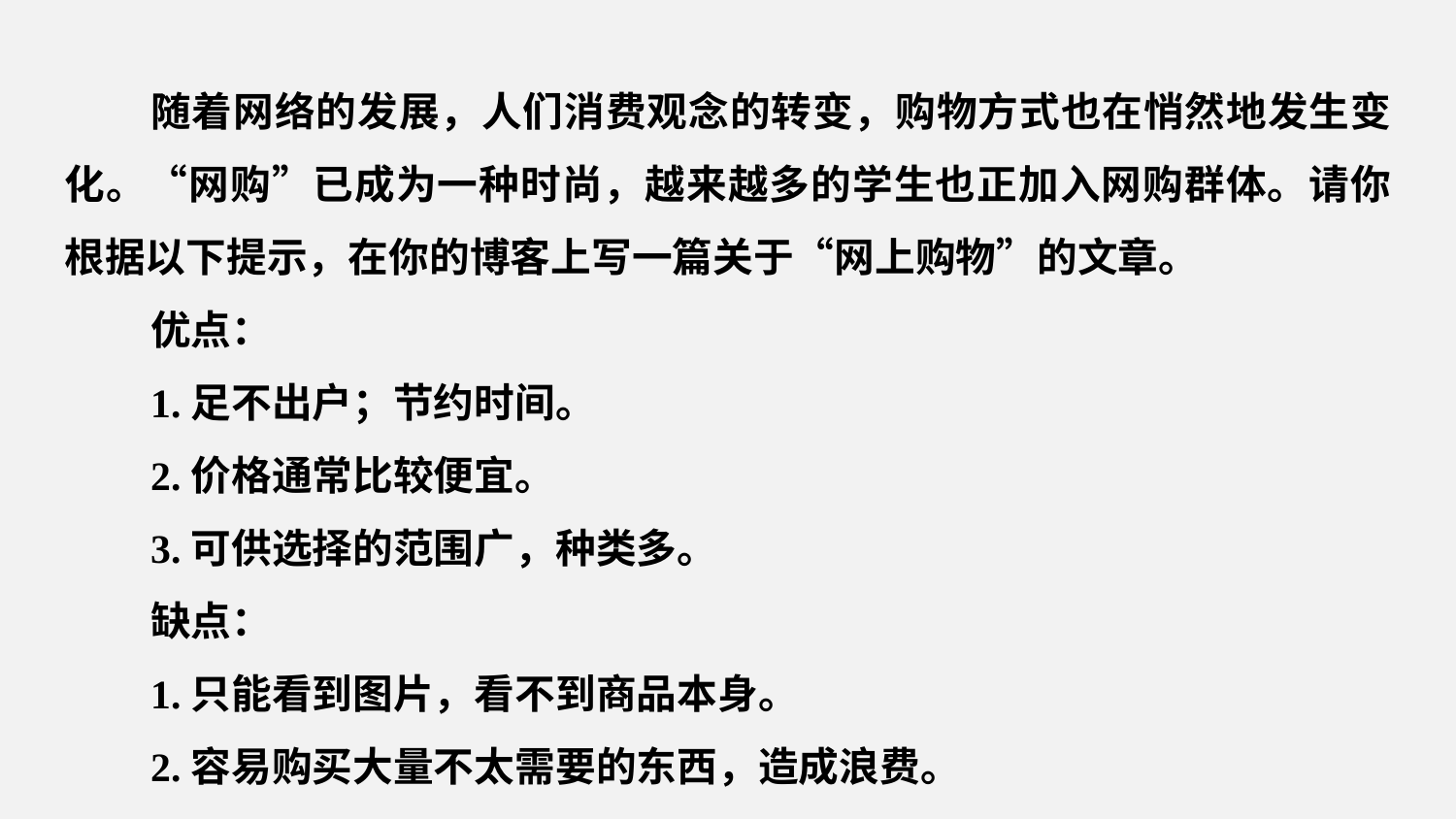

随着网络的发展，人们消费观念的转变，购物方式也在悄然地发生变化。“网购”已成为一种时尚，越来越多的学生也正加入网购群体。请你根据以下提示，在你的博客上写一篇关于“网上购物”的文章。
优点：
1.足不出户；节约时间。
2.价格通常比较便宜。
3.可供选择的范围广，种类多。
缺点：
1.只能看到图片，看不到商品本身。
2.容易购买大量不太需要的东西，造成浪费。